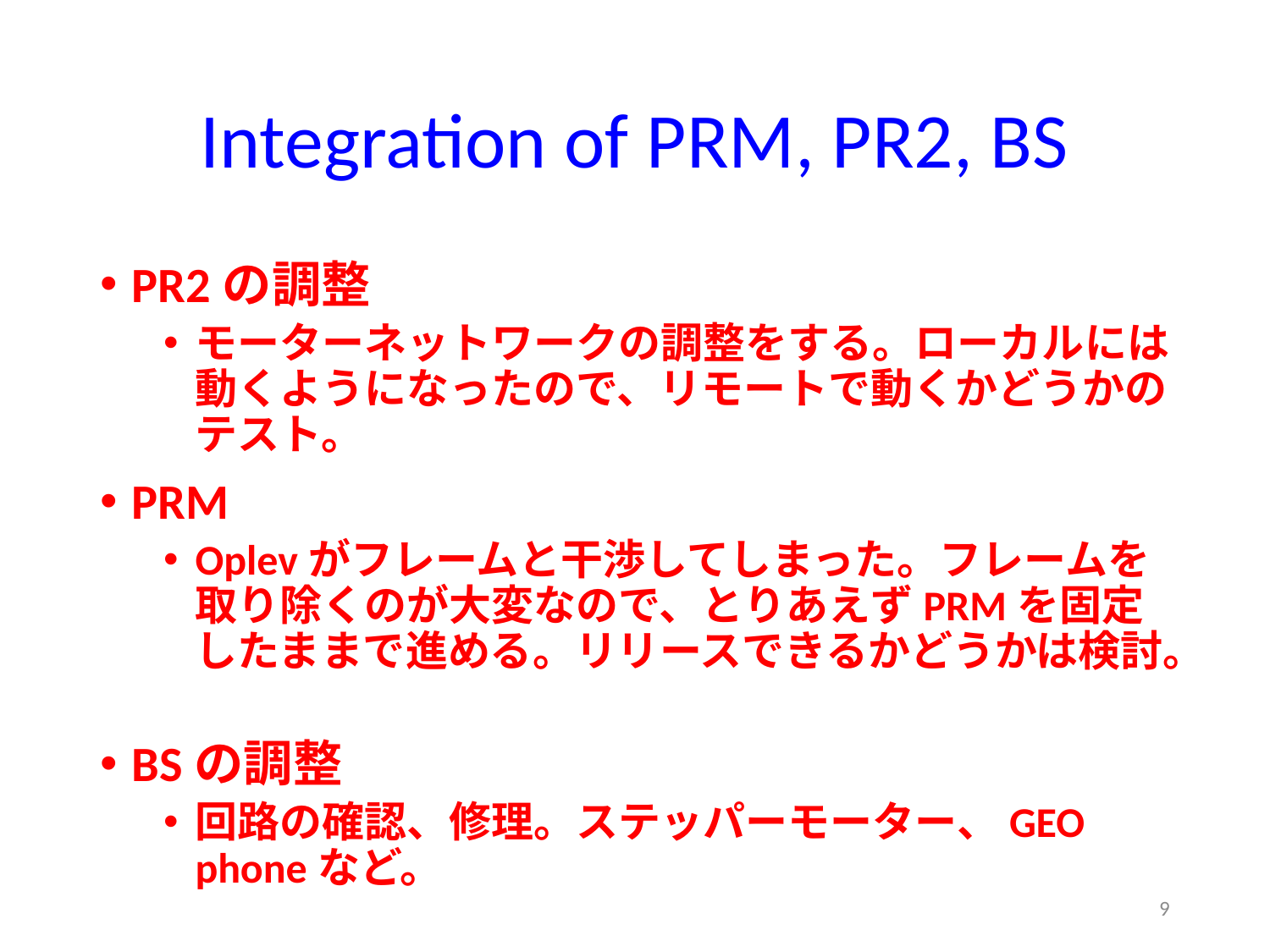

# Integration of PRM, PR2, BS
PR2の調整
モーターネットワークの調整をする。ローカルには動くようになったので、リモートで動くかどうかのテスト。
PRM
Oplevがフレームと干渉してしまった。フレームを取り除くのが大変なので、とりあえずPRMを固定したままで進める。リリースできるかどうかは検討。
BSの調整
回路の確認、修理。ステッパーモーター、GEO phoneなど。

9